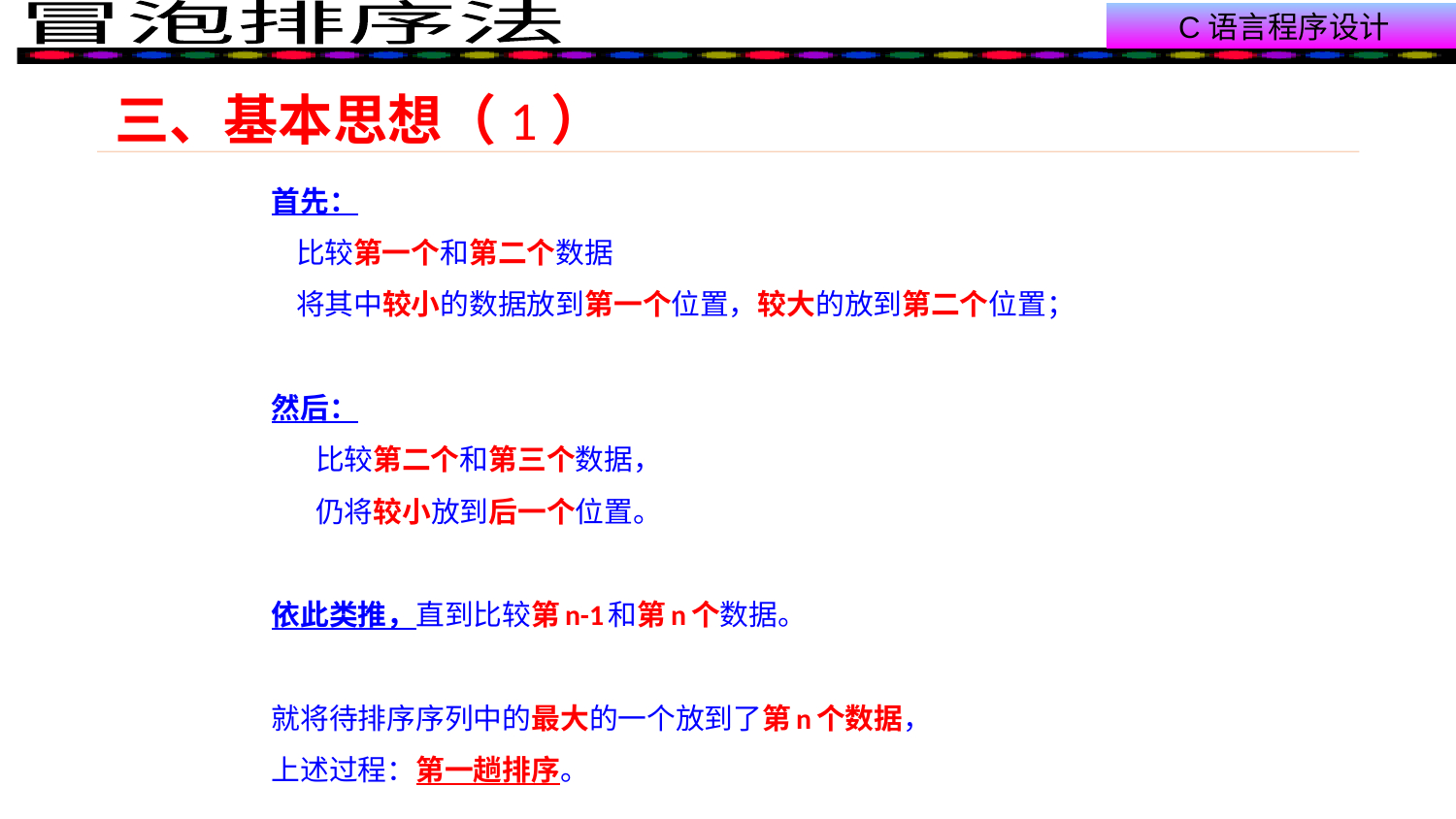

# 三、基本思想（1）
首先：
   比较第一个和第二个数据
   将其中较小的数据放到第一个位置，较大的放到第二个位置；

然后：
      比较第二个和第三个数据，
      仍将较小放到后一个位置。

依此类推，直到比较第n-1和第n个数据。

就将待排序序列中的最大的一个放到了第n个数据，
上述过程：第一趟排序。